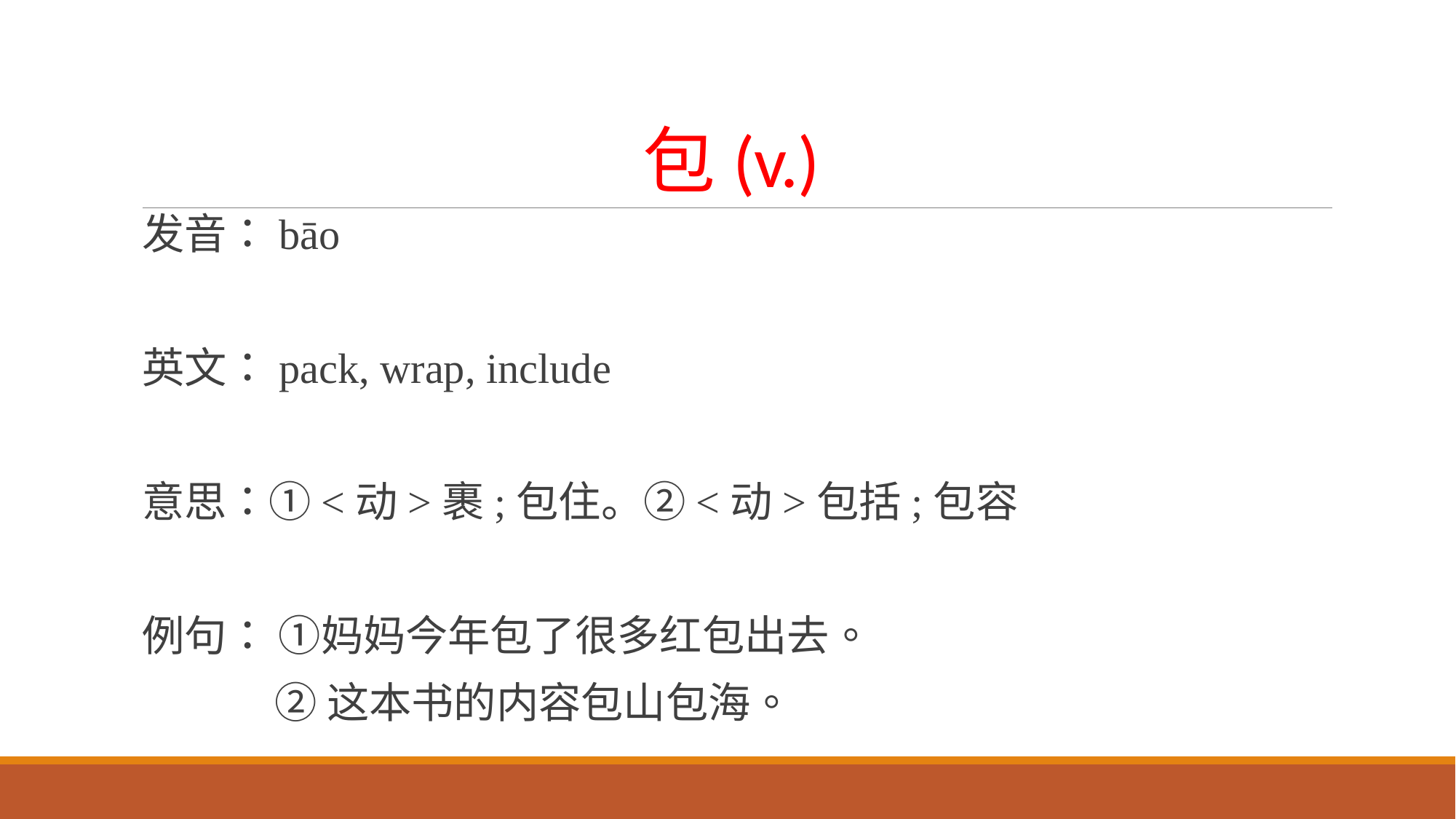

# 包(v.)
发音：bāo

英文：pack, wrap, include

意思：①<动>裹;包住。②<动>包括;包容

例句： ①妈妈今年包了很多红包出去。
              ②这本书的内容包山包海。